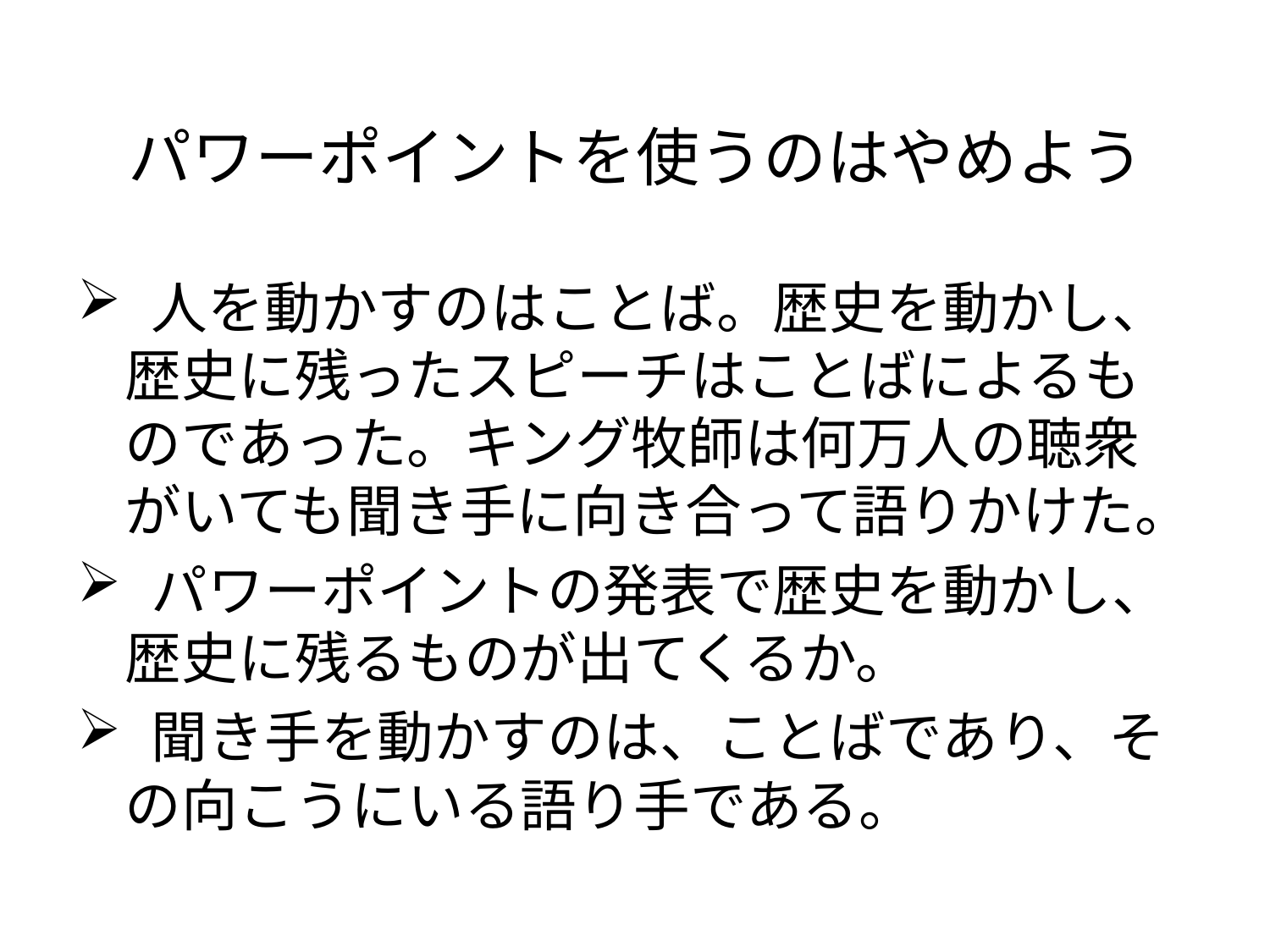

# パワーポイントを使うのはやめよう
 人を動かすのはことば。歴史を動かし、歴史に残ったスピーチはことばによるものであった。キング牧師は何万人の聴衆がいても聞き手に向き合って語りかけた。
 パワーポイントの発表で歴史を動かし、歴史に残るものが出てくるか。
 聞き手を動かすのは、ことばであり、その向こうにいる語り手である。